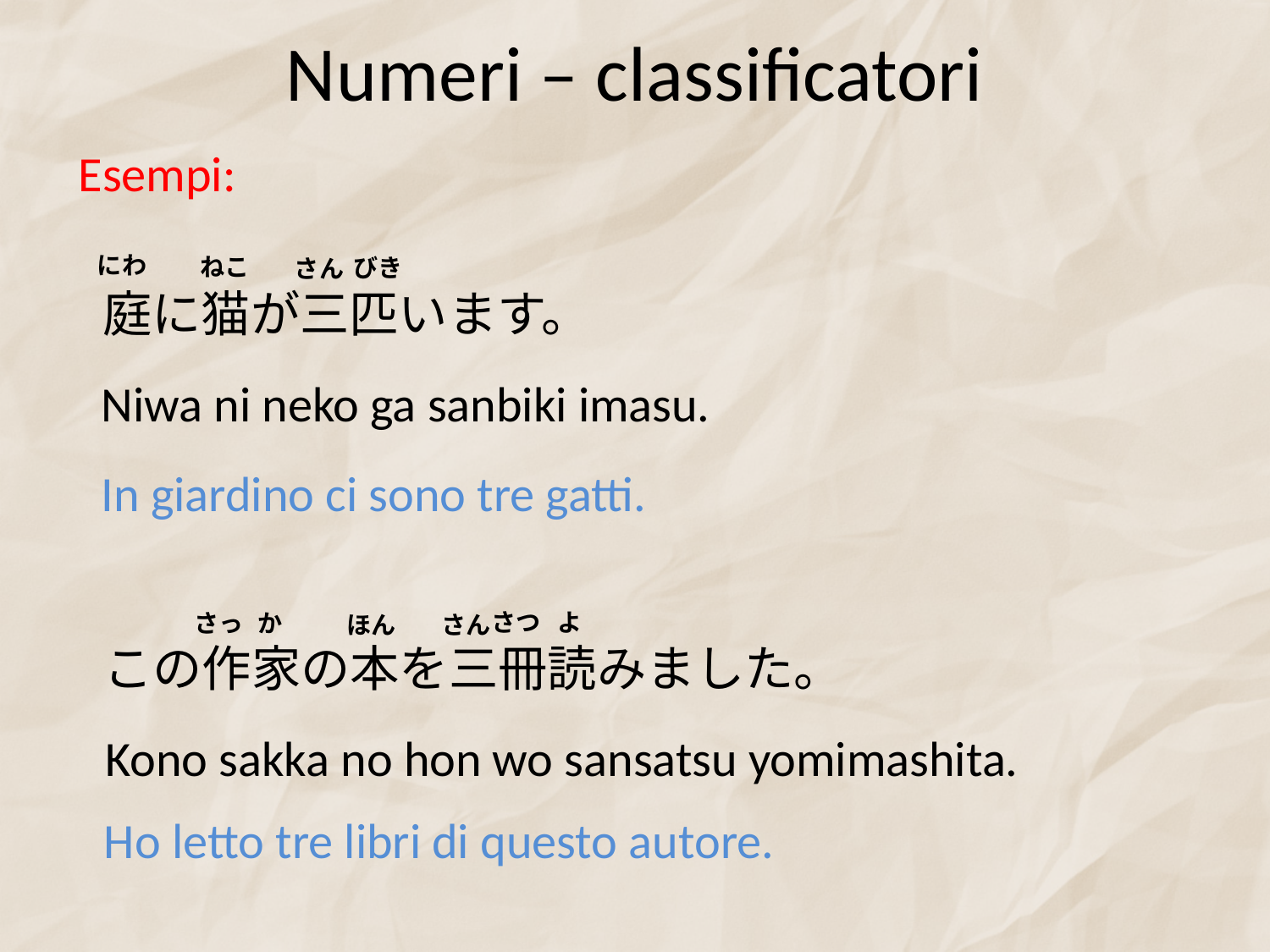

# Numeri – classificatori
Esempi:
にわ
ねこ
びき
さん
庭に猫が三匹います。
Niwa ni neko ga sanbiki imasu.
In giardino ci sono tre gatti.
さつ
よ
さっ
か
ほん
さん
この作家の本を三冊読みました。
Kono sakka no hon wo sansatsu yomimashita.
Ho letto tre libri di questo autore.